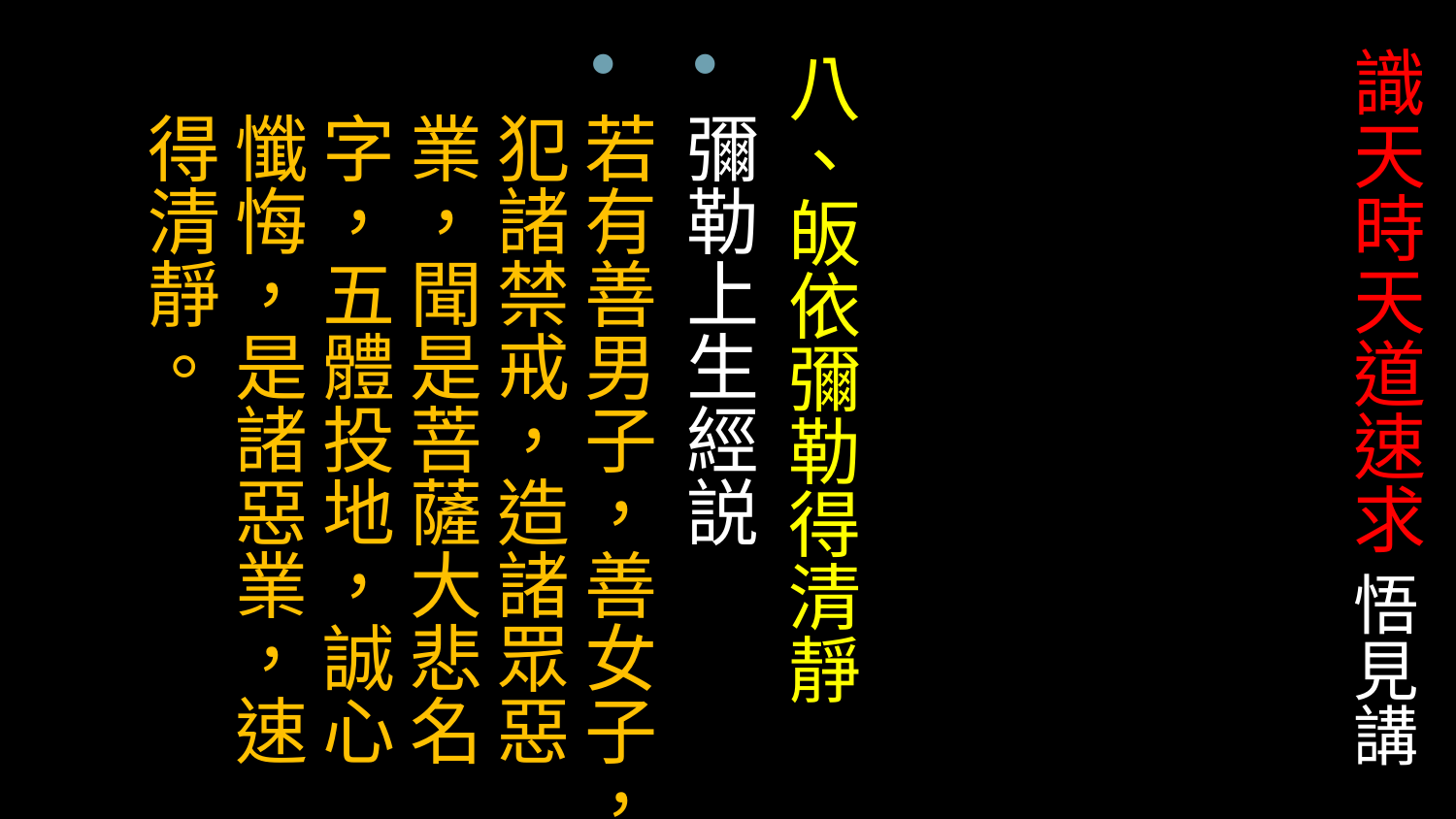

# 識天時天道速求 悟見講
八、皈依彌勒得清靜
彌勒上生經説
若有善男子，善女子，犯諸禁戒，造諸眾惡業，聞是菩薩大悲名字，五體投地，誠心懺悔，是諸惡業，速得清靜。